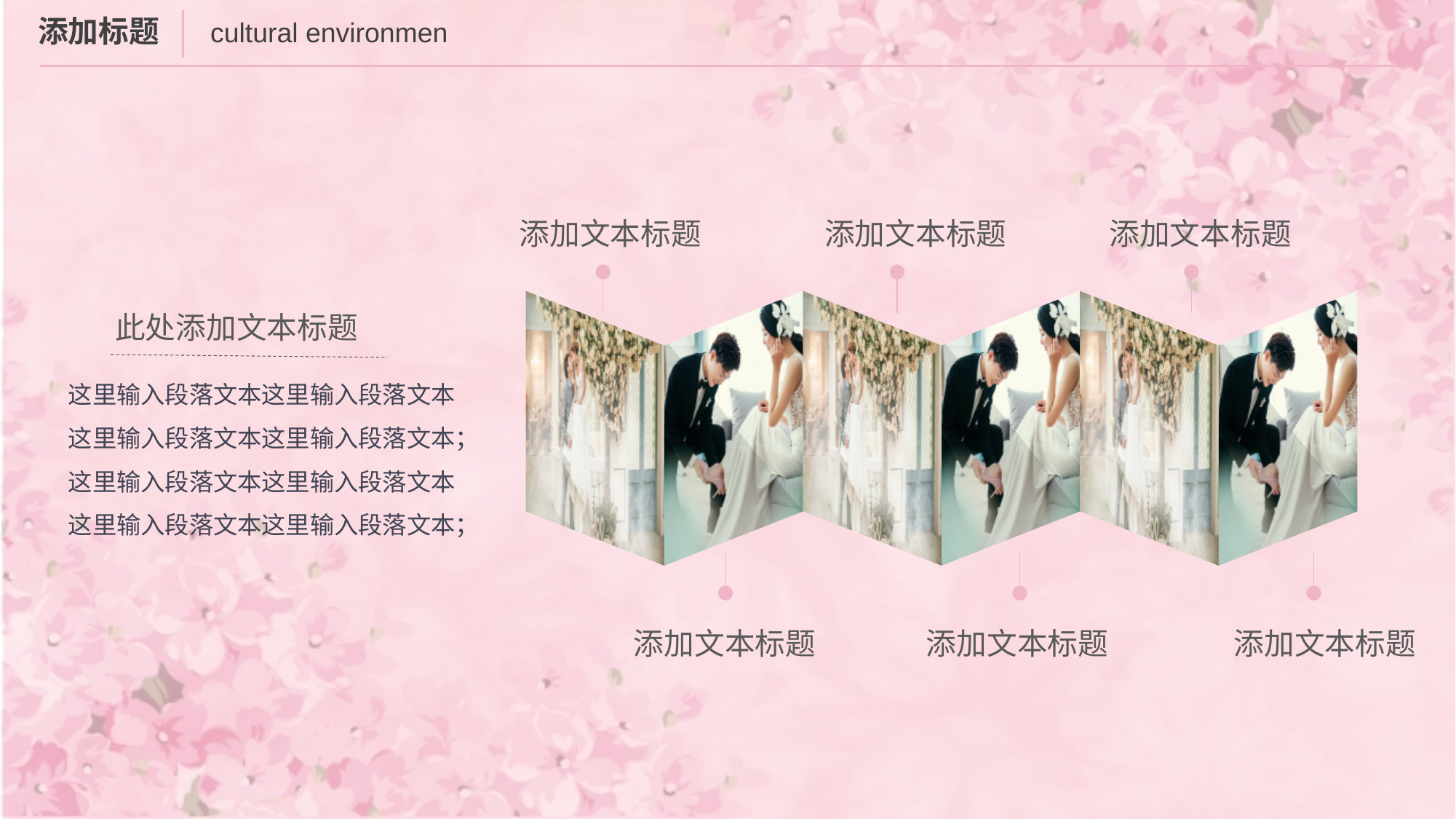

添加标题
cultural environmen

添加文本标题
添加文本标题
添加文本标题

此处添加文本标题
这里输入段落文本这里输入段落文本这里输入段落文本这里输入段落文本；这里输入段落文本这里输入段落文本这里输入段落文本这里输入段落文本；
添加文本标题
添加文本标题
添加文本标题